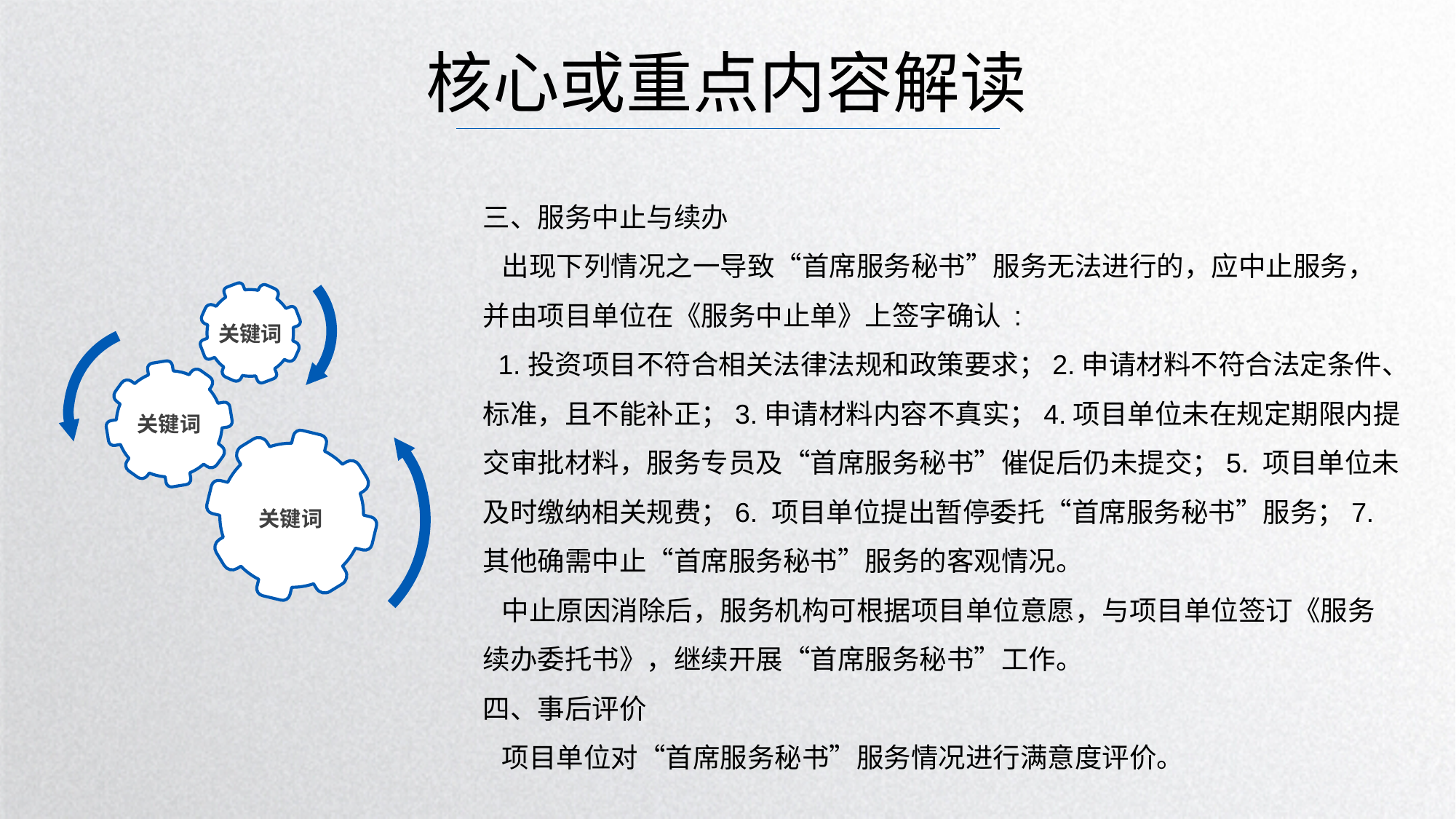

核心或重点内容解读
三、服务中止与续办
  出现下列情况之一导致“首席服务秘书”服务无法进行的，应中止服务，并由项目单位在《服务中止单》上签字确认 :
  1.投资项目不符合相关法律法规和政策要求；2.申请材料不符合法定条件、标准，且不能补正；3.申请材料内容不真实；4.项目单位未在规定期限内提交审批材料，服务专员及“首席服务秘书”催促后仍未提交；5. 项目单位未及时缴纳相关规费；6. 项目单位提出暂停委托“首席服务秘书”服务；7. 其他确需中止“首席服务秘书”服务的客观情况。
  中止原因消除后，服务机构可根据项目单位意愿，与项目单位签订《服务续办委托书》，继续开展“首席服务秘书”工作。
四、事后评价
  项目单位对“首席服务秘书”服务情况进行满意度评价。

关键词

关键词

关键词